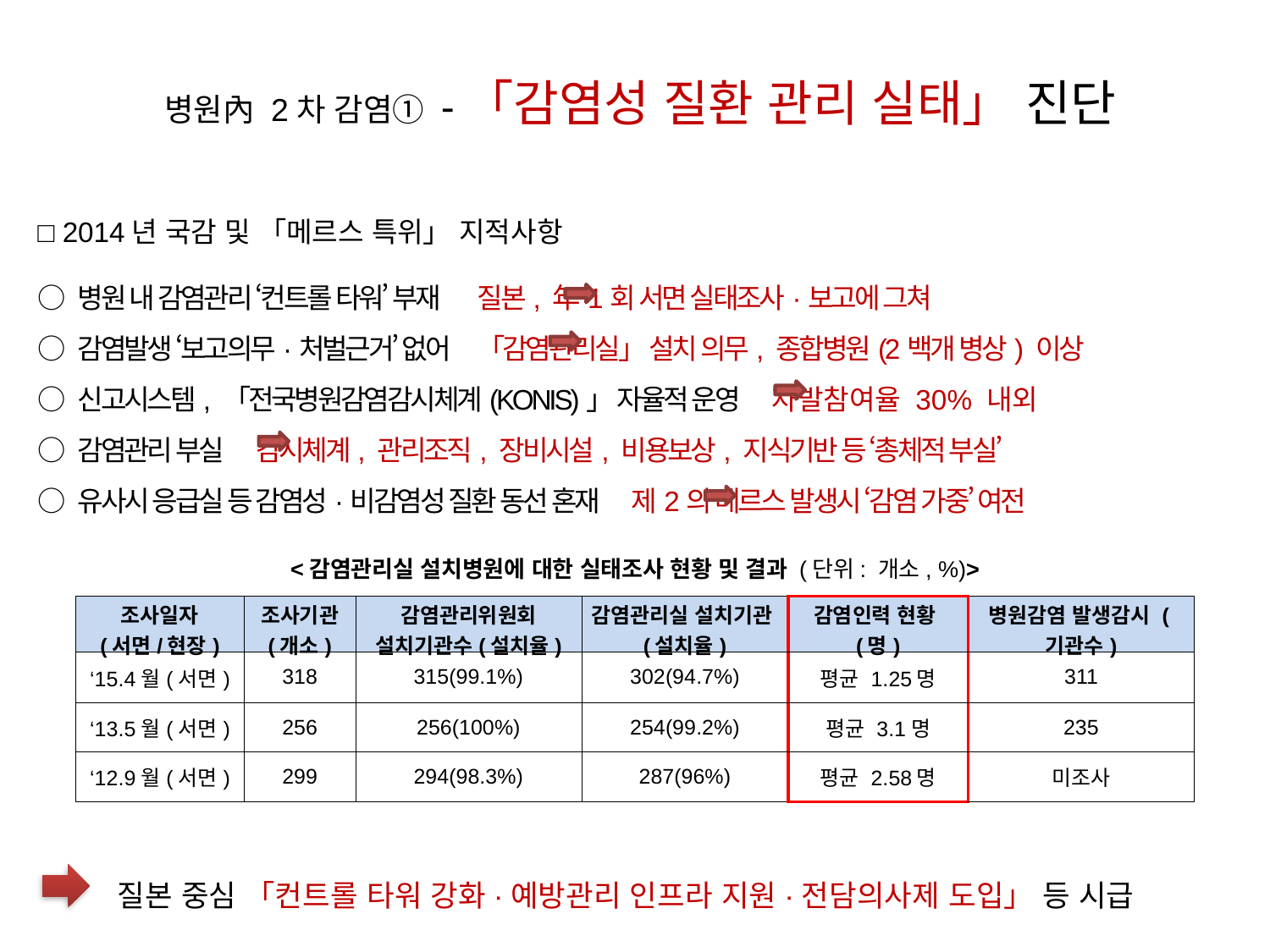

병원內 2차 감염① -「감염성 질환 관리 실태」 진단
□ 2014년 국감 및 「메르스 특위」 지적사항

○ 병원 내 감염관리 ‘컨트롤 타워’ 부재       질본, 年1회 서면 실태조사·보고에 그쳐
○ 감염발생 ‘보고의무·처벌근거’ 없어     「감염관리실」 설치 의무, 종합병원(2백개 병상) 이상
○ 신고시스템, 「전국병원감염감시체계(KONIS)」 자율적 운영      자발참여율 30% 내외
○ 감염관리 부실      감시체계, 관리조직, 장비시설, 비용보상, 지식기반 등 ‘총체적 부실’
○ 유사시 응급실 등 감염성·비감염성 질환 동선 혼재      제2의 메르스 발생시 ‘감염 가중’ 여전

<감염관리실 설치병원에 대한 실태조사 현황 및 결과 (단위: 개소, %)>
| 조사일자 (서면/현장) | 조사기관 (개소) | 감염관리위원회 설치기관수(설치율) | 감염관리실 설치기관(설치율) | 감염인력 현황(명) | 병원감염 발생감시 (기관수) |
| --- | --- | --- | --- | --- | --- |
| ‘15.4월(서면) | 318 | 315(99.1%) | 302(94.7%) | 평균 1.25명 | 311 |
| ‘13.5월(서면) | 256 | 256(100%) | 254(99.2%) | 평균 3.1명 | 235 |
| ‘12.9월(서면) | 299 | 294(98.3%) | 287(96%) | 평균 2.58명 | 미조사 |
질본 중심 「컨트롤 타워 강화·예방관리 인프라 지원·전담의사제 도입」 등 시급